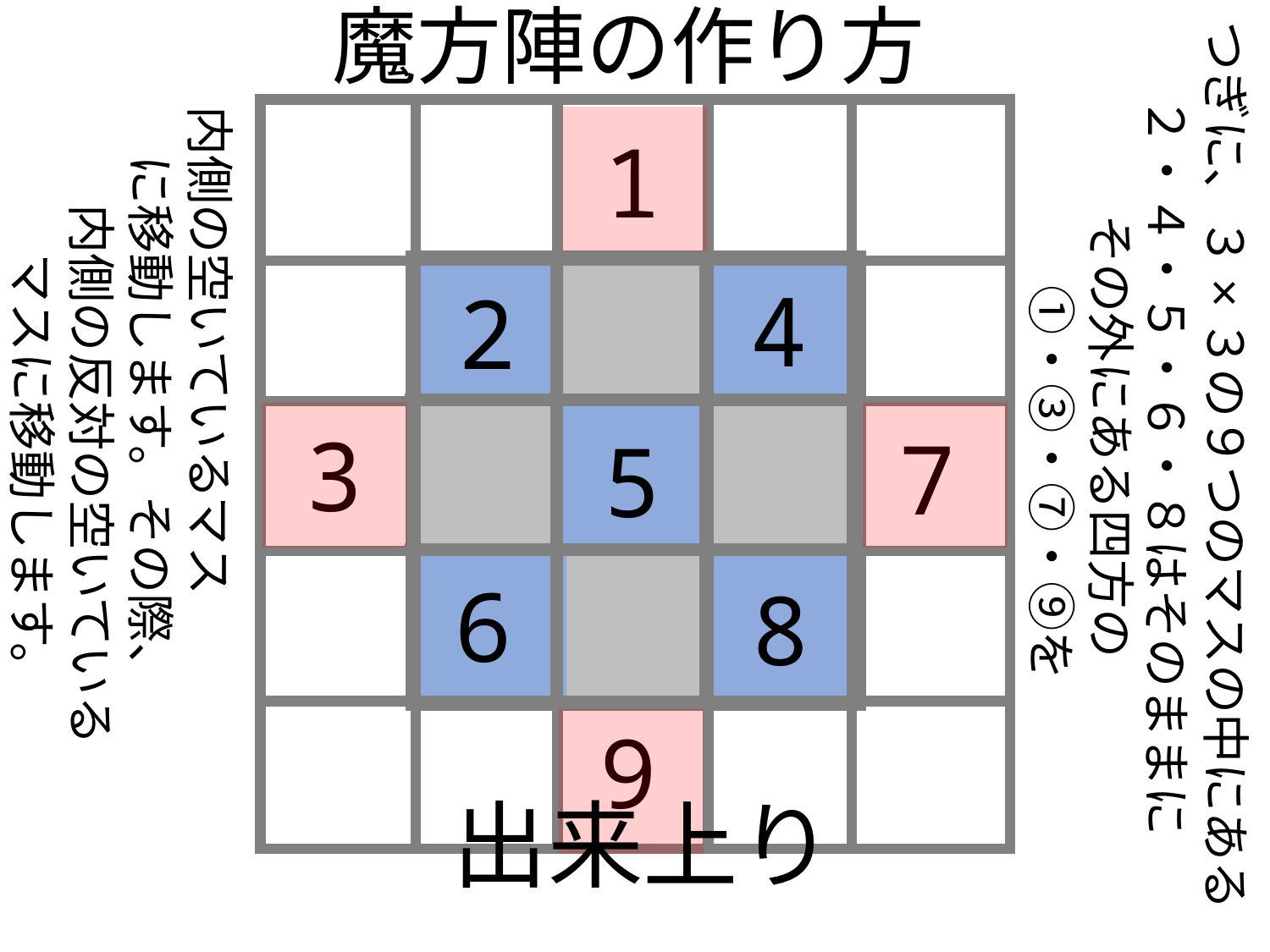

# 魔方陣の作り方
つぎに、３×３の９つのマスの中にある
２・４・５・６・８はそのままに
内側の空いているマス
　に移動します。その際、
　　内側の反対の空いている
　　　マスに移動します。

1

その外にある四方の
　　➀・➂・⑦・⑨を

4

2

3

7

5
6

8
9

出来上り